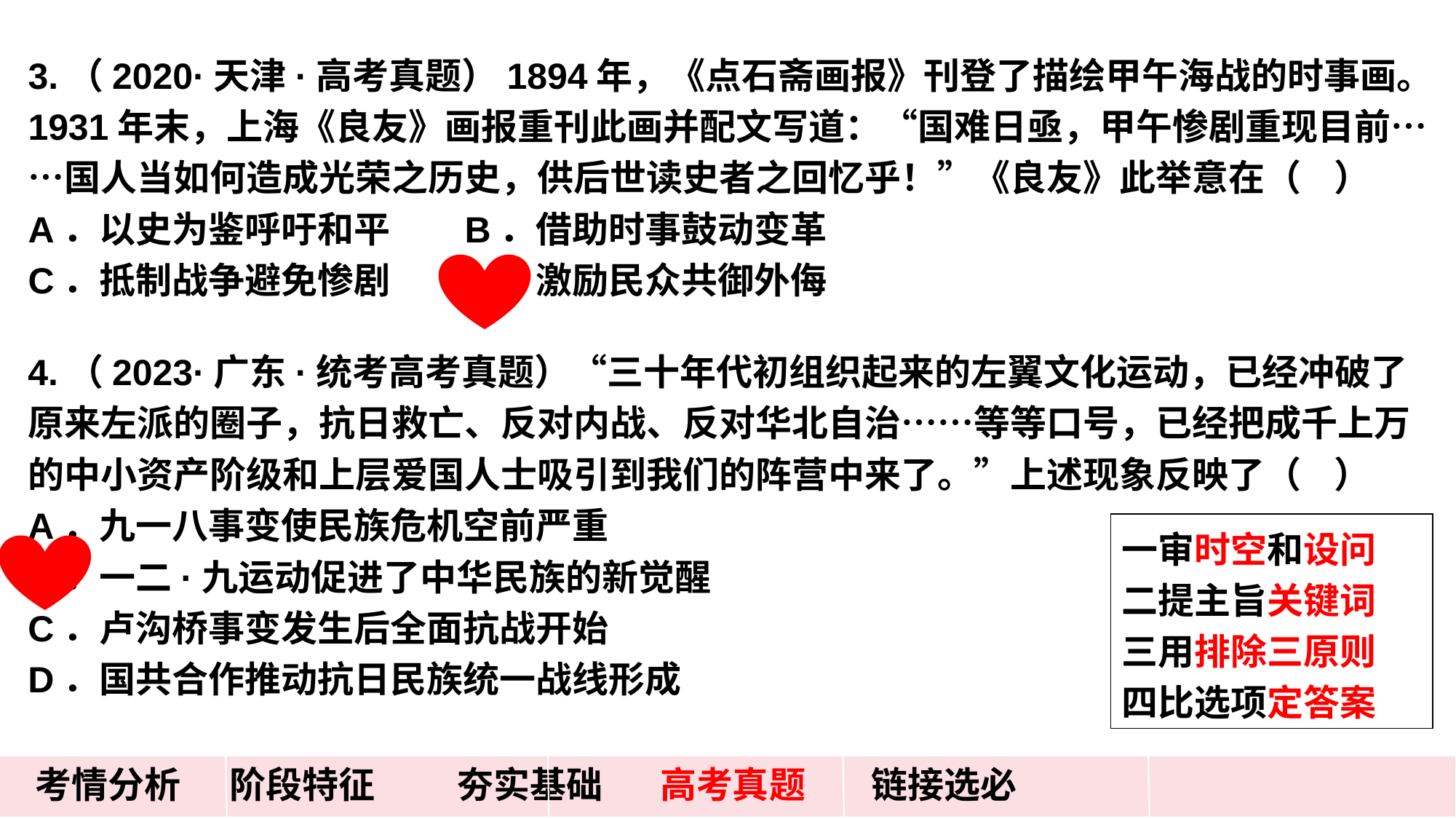

3.（2020·天津·高考真题）1894年，《点石斋画报》刊登了描绘甲午海战的时事画。1931年末，上海《良友》画报重刊此画并配文写道：“国难日亟，甲午惨剧重现目前……国人当如何造成光荣之历史，供后世读史者之回忆乎！”《良友》此举意在（    ）
A．以史为鉴呼吁和平	B．借助时事鼓动变革
C．抵制战争避免惨剧	D．激励民众共御外侮

4.（2023·广东·统考高考真题）“三十年代初组织起来的左翼文化运动，已经冲破了原来左派的圈子，抗日救亡、反对内战、反对华北自治……等等口号，已经把成千上万的中小资产阶级和上层爱国人士吸引到我们的阵营中来了。”上述现象反映了（    ）
A．九一八事变使民族危机空前严重
B．一二·九运动促进了中华民族的新觉醒
C．卢沟桥事变发生后全面抗战开始
D．国共合作推动抗日民族统一战线形成
一审时空和设问
二提主旨关键词
三用排除三原则
四比选项定答案

  考情分析      阶段特征          夯实基础       高考真题        链接选必